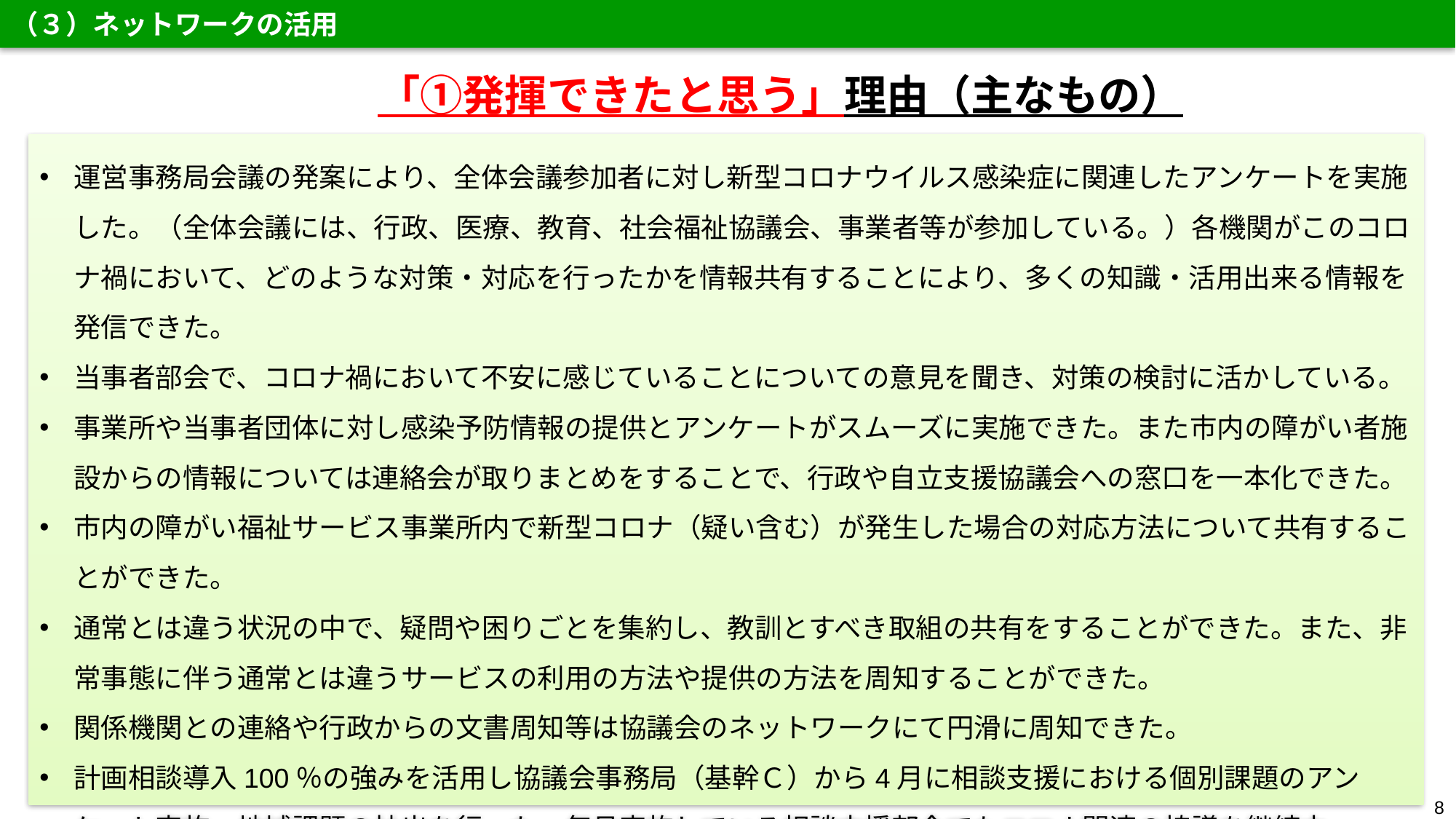

（３）ネットワークの活用
　　「①発揮できたと思う」理由（主なもの）
運営事務局会議の発案により、全体会議参加者に対し新型コロナウイルス感染症に関連したアンケートを実施した。（全体会議には、行政、医療、教育、社会福祉協議会、事業者等が参加している。）各機関がこのコロナ禍において、どのような対策・対応を行ったかを情報共有することにより、多くの知識・活用出来る情報を発信できた。
当事者部会で、コロナ禍において不安に感じていることについての意見を聞き、対策の検討に活かしている。
事業所や当事者団体に対し感染予防情報の提供とアンケートがスムーズに実施できた。また市内の障がい者施設からの情報については連絡会が取りまとめをすることで、行政や自立支援協議会への窓口を一本化できた。
市内の障がい福祉サービス事業所内で新型コロナ（疑い含む）が発生した場合の対応方法について共有することができた。
通常とは違う状況の中で、疑問や困りごとを集約し、教訓とすべき取組の共有をすることができた。また、非常事態に伴う通常とは違うサービスの利用の方法や提供の方法を周知することができた。
関係機関との連絡や行政からの文書周知等は協議会のネットワークにて円滑に周知できた。
計画相談導入100％の強みを活用し協議会事務局（基幹Ｃ）から4月に相談支援における個別課題のアンケート実施、地域課題の抽出を行った。毎月実施している相談支援部会でもコロナ関連の協議を継続中。
地域活動支援センター等、日中活動事業所閉鎖時の利用者の状況確認。

8